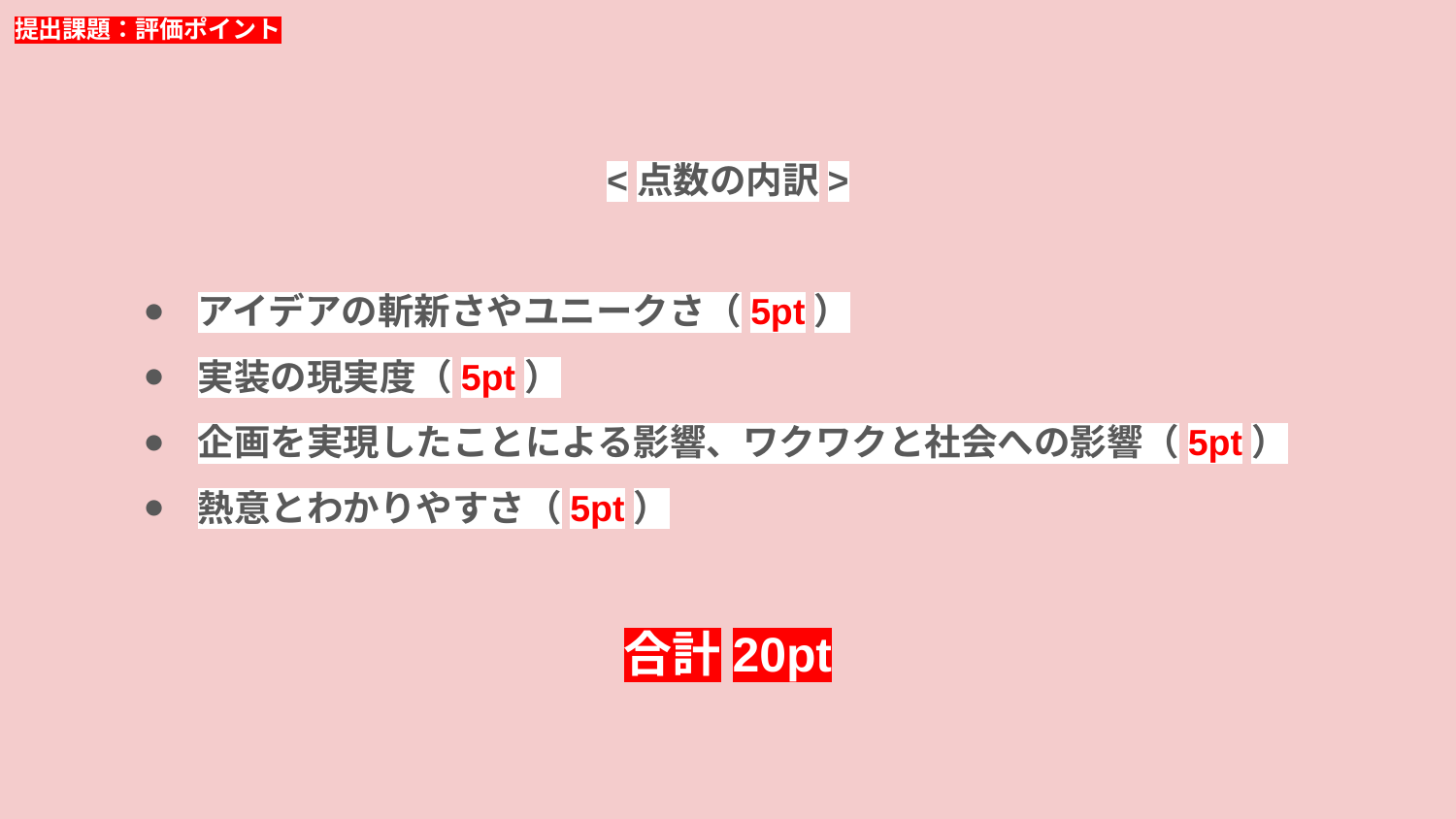

提出課題：評価ポイント
<点数の内訳>

アイデアの斬新さやユニークさ（5pt）
実装の現実度（5pt）
企画を実現したことによる影響、ワクワクと社会への影響（5pt）
熱意とわかりやすさ（5pt）

合計20pt